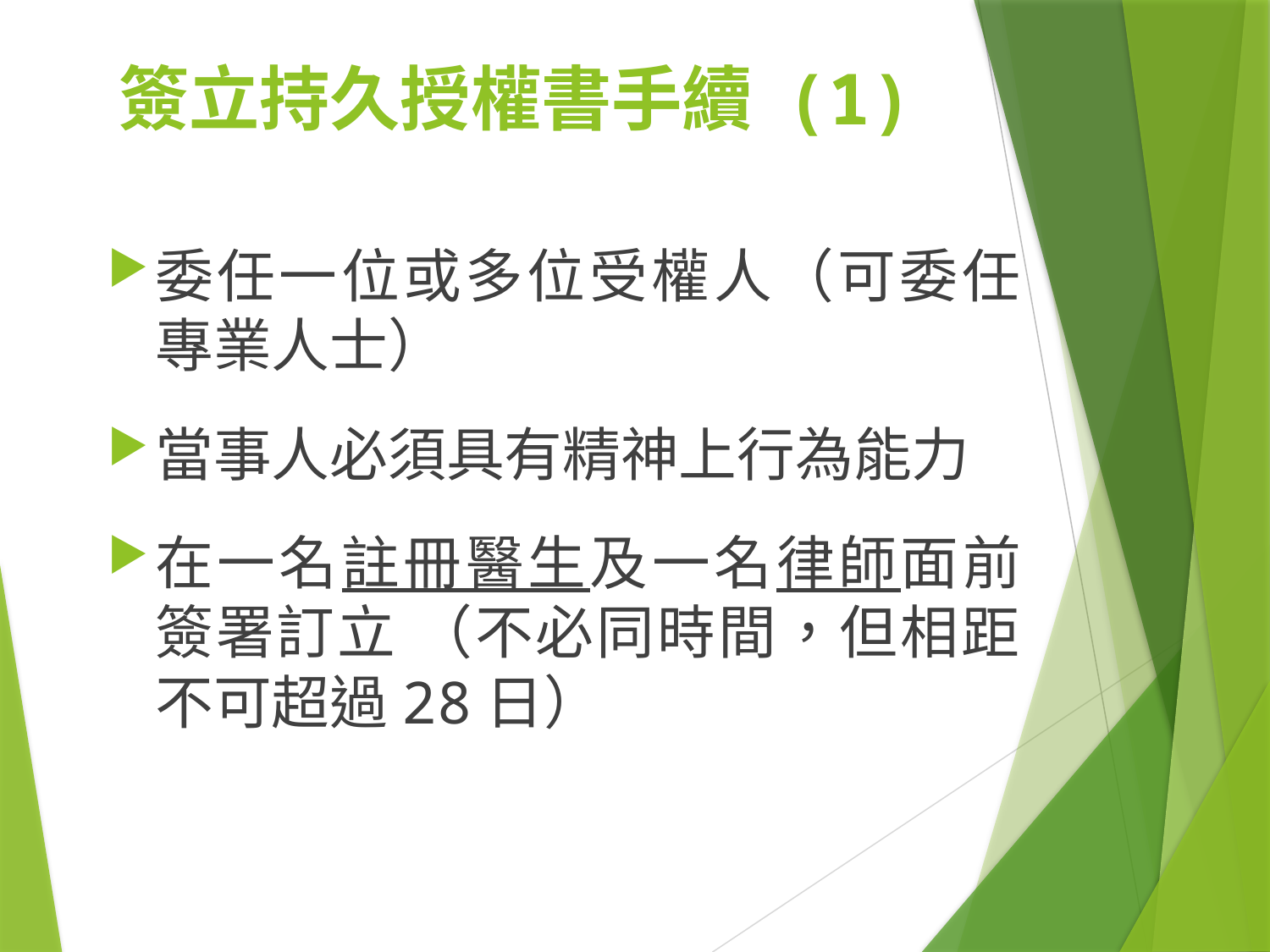

# 簽立持久授權書手續 (1)
委任一位或多位受權人（可委任專業人士）
當事人必須具有精神上行為能力
在一名註冊醫生及一名律師面前簽署訂立 （不必同時間，但相距不可超過28日）